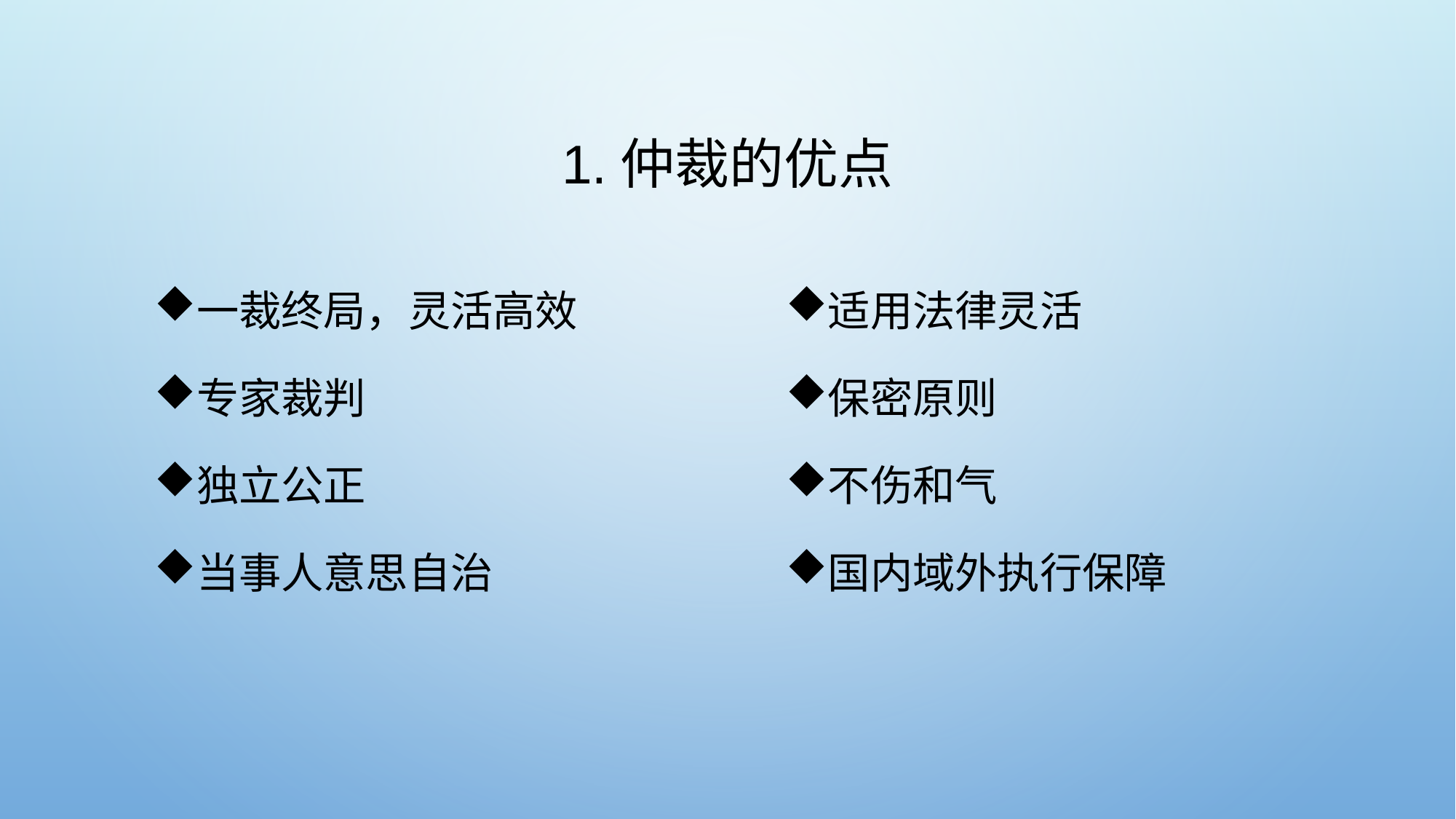

# 1.仲裁的优点

一裁终局，灵活高效
专家裁判
独立公正
当事人意思自治

适用法律灵活
保密原则
不伤和气
国内域外执行保障